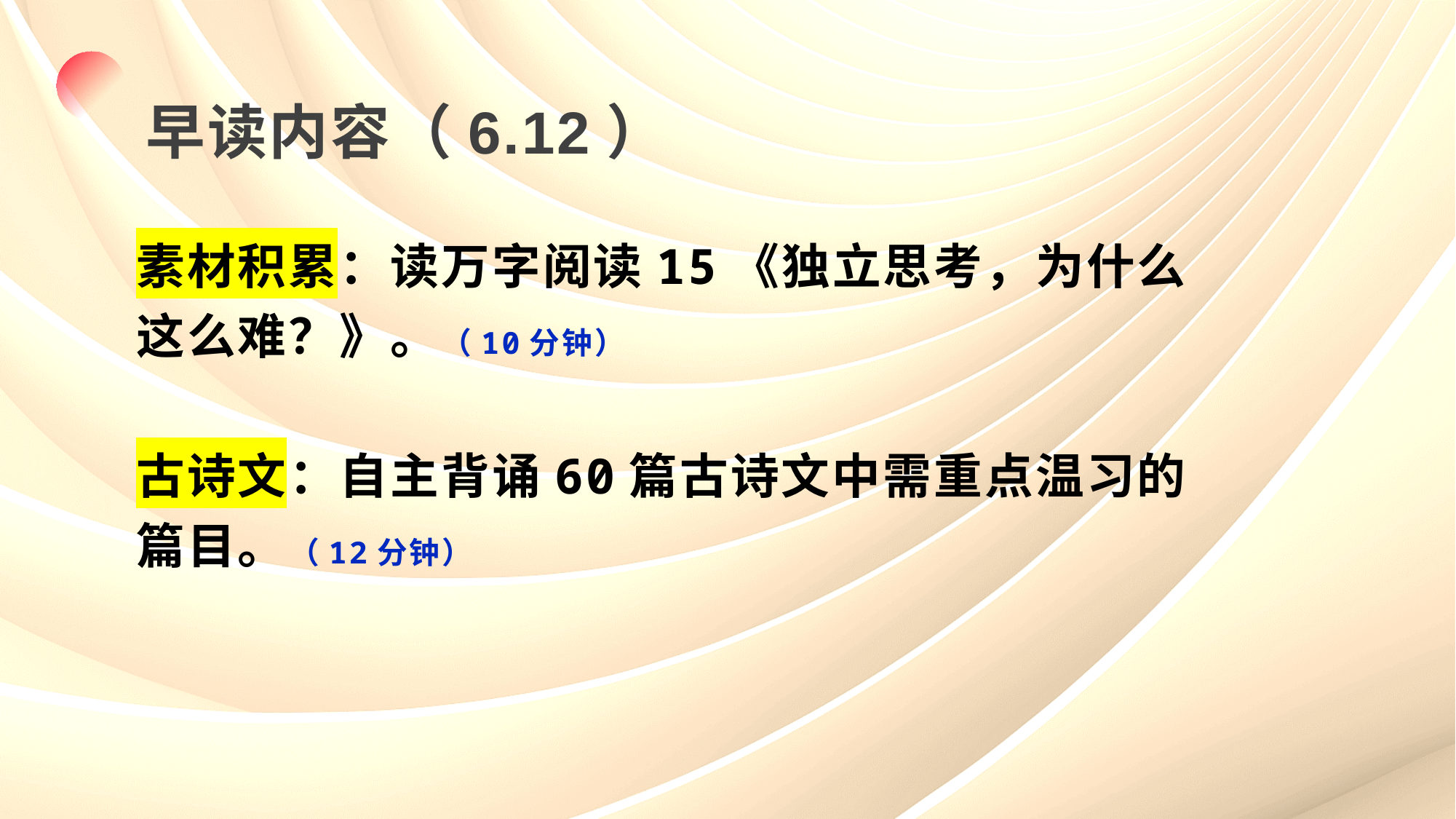

早读内容（6.12）
素材积累：读万字阅读15《独立思考，为什么这么难？》。（10分钟）

古诗文：自主背诵60篇古诗文中需重点温习的篇目。（12分钟）